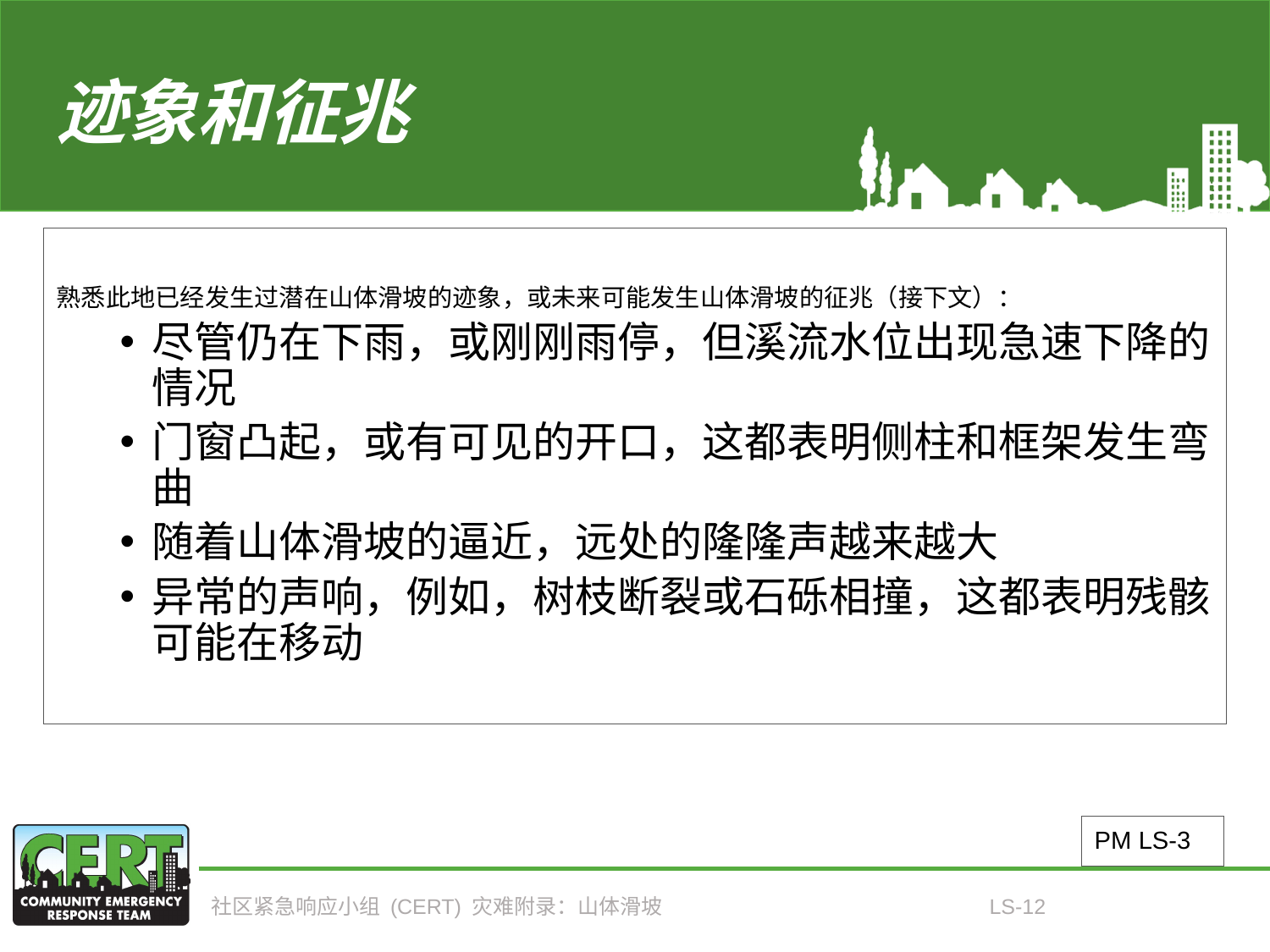

# 迹象和征兆
熟悉此地已经发生过潜在山体滑坡的迹象，或未来可能发生山体滑坡的征兆（接下文）：
尽管仍在下雨，或刚刚雨停，但溪流水位出现急速下降的情况
门窗凸起，或有可见的开口，这都表明侧柱和框架发生弯曲
随着山体滑坡的逼近，远处的隆隆声越来越大
异常的声响，例如，树枝断裂或石砾相撞，这都表明残骸可能在移动
PM LS-3
社区紧急响应小组 (CERT) 灾难附录：山体滑坡
LS-12